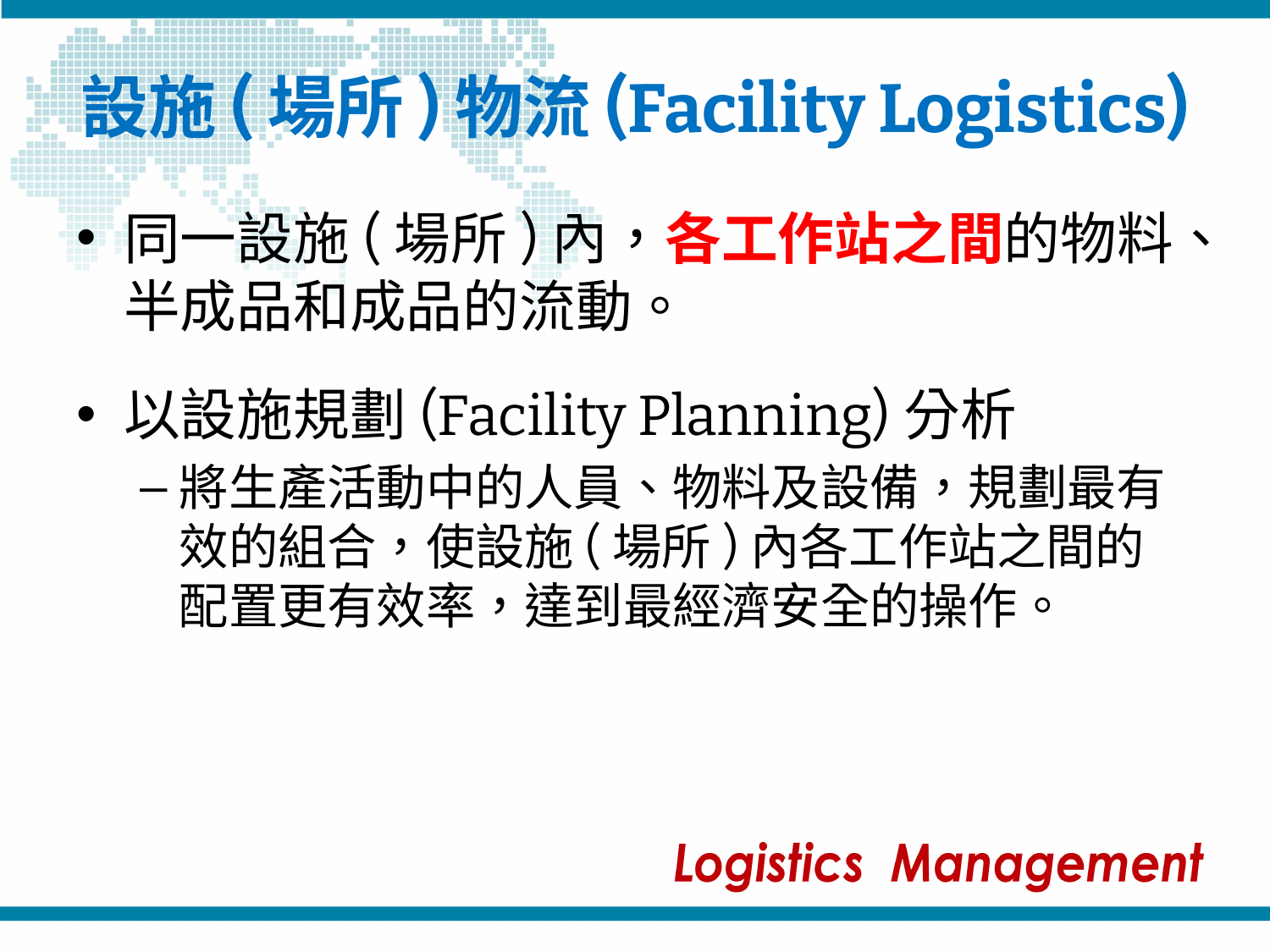

# 設施(場所)物流(Facility Logistics)
同一設施(場所)內，各工作站之間的物料、半成品和成品的流動。

以設施規劃(Facility Planning)分析
將生產活動中的人員、物料及設備，規劃最有效的組合，使設施(場所)內各工作站之間的配置更有效率，達到最經濟安全的操作。